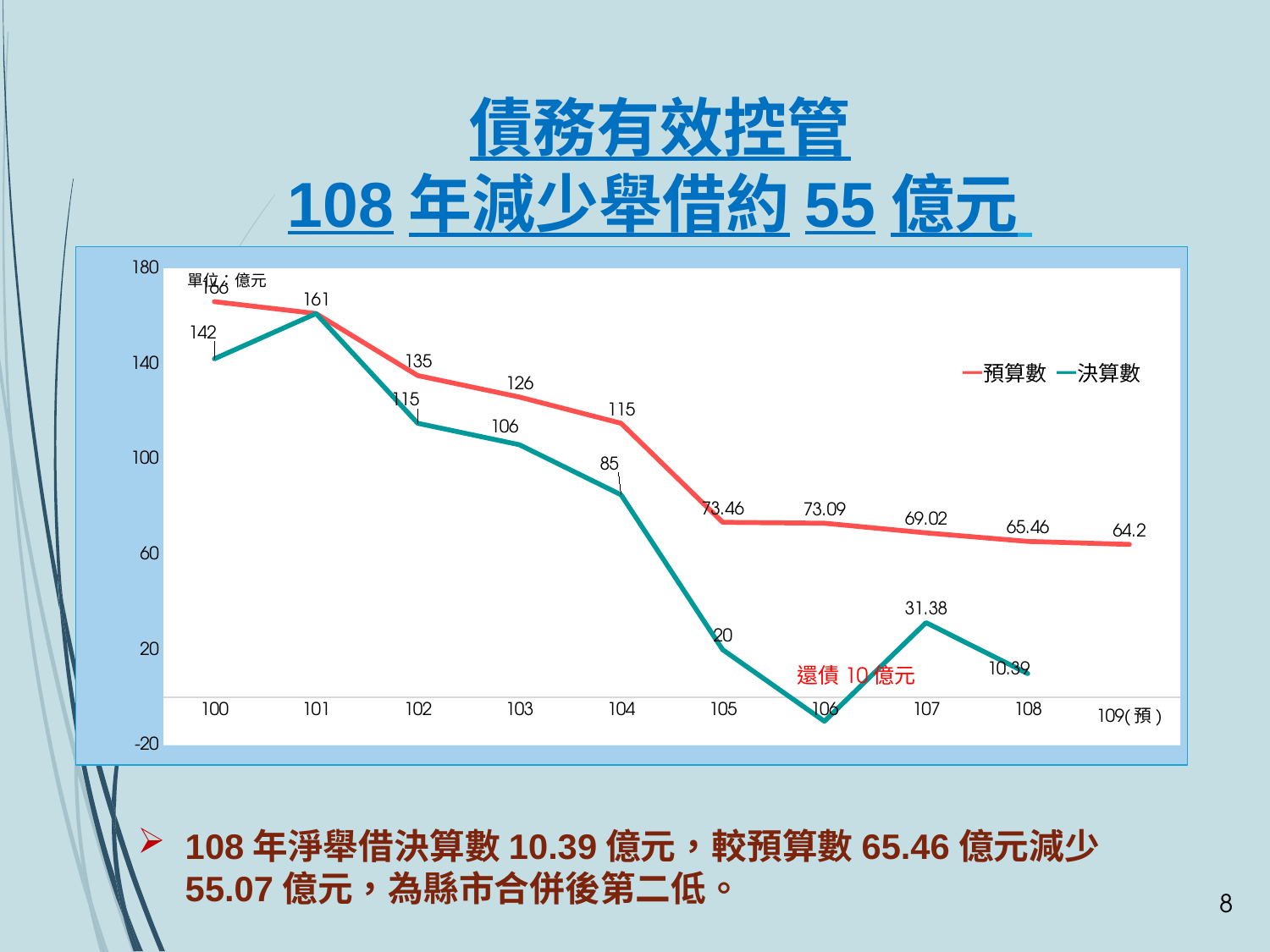

# 債務有效控管 108年減少舉借約55億元

### Chart

| Category | 預算數 | 實際數 |
|---|---|---|
| 100 | 166.0 | 142.0 |
| 101 | 161.0 | 161.0 |
| 102 | 135.0 | 115.0 |
| 103 | 126.0 | 106.0 |
| 104 | 115.0 | 85.0 |
| 105 | 73.46 | 20.02 |
| 106 | 73.09 | -10.0 |
| 107 | 69.02 | 31.38 |
| 108 | 65.46 | 10.0 |
| 109(預) | 64.2 | None |
單位：億元
一預算數  一決算數
還債10億元
108年淨舉借決算數10.39億元，較預算數65.46億元減少55.07億元，為縣市合併後第二低。
8